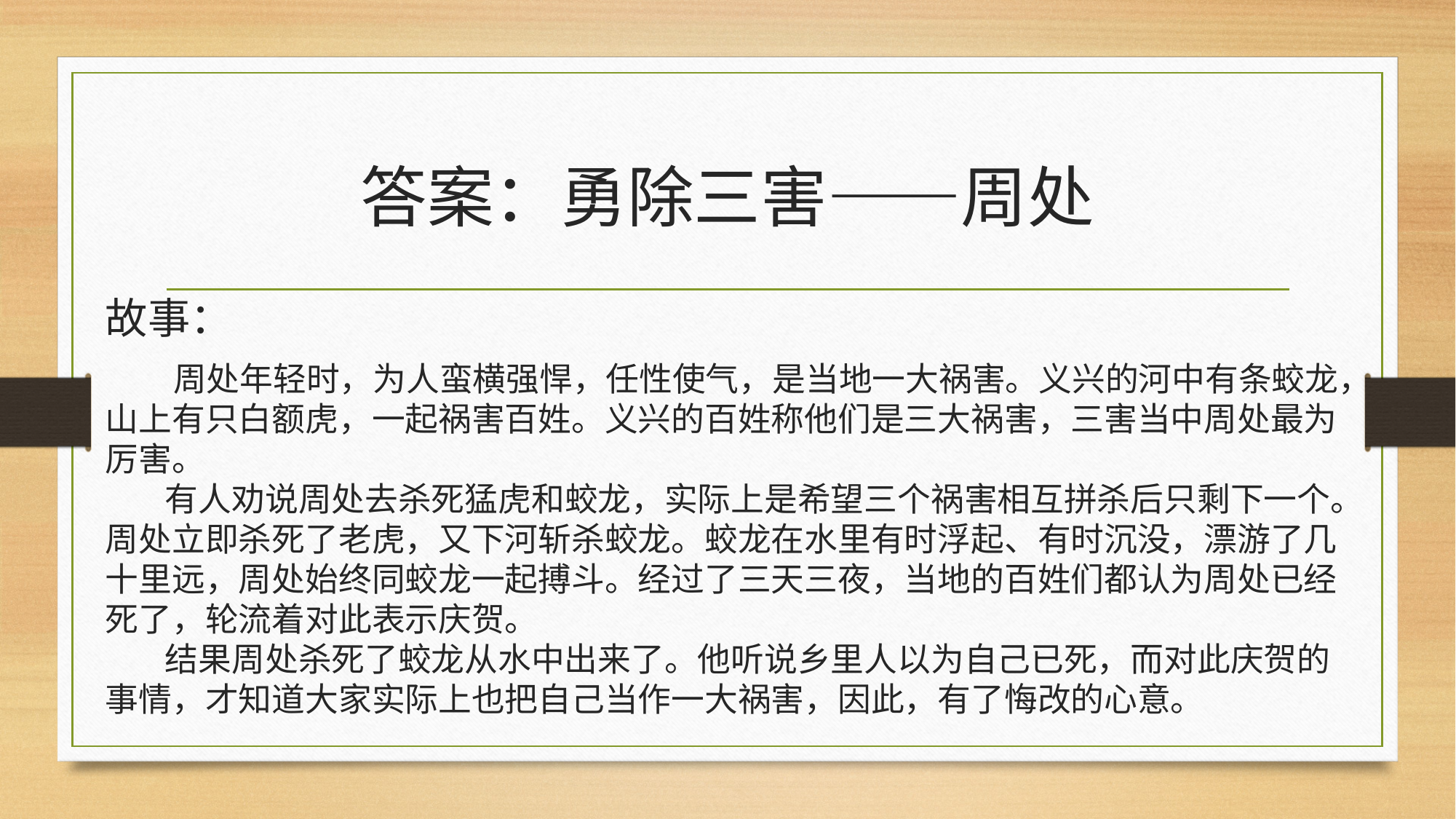

# 答案：勇除三害——周处
故事：
        周处年轻时，为人蛮横强悍，任性使气，是当地一大祸害。义兴的河中有条蛟龙，山上有只白额虎，一起祸害百姓。义兴的百姓称他们是三大祸害，三害当中周处最为厉害。
        有人劝说周处去杀死猛虎和蛟龙，实际上是希望三个祸害相互拼杀后只剩下一个。周处立即杀死了老虎，又下河斩杀蛟龙。蛟龙在水里有时浮起、有时沉没，漂游了几十里远，周处始终同蛟龙一起搏斗。经过了三天三夜，当地的百姓们都认为周处已经死了，轮流着对此表示庆贺。
        结果周处杀死了蛟龙从水中出来了。他听说乡里人以为自己已死，而对此庆贺的事情，才知道大家实际上也把自己当作一大祸害，因此，有了悔改的心意。